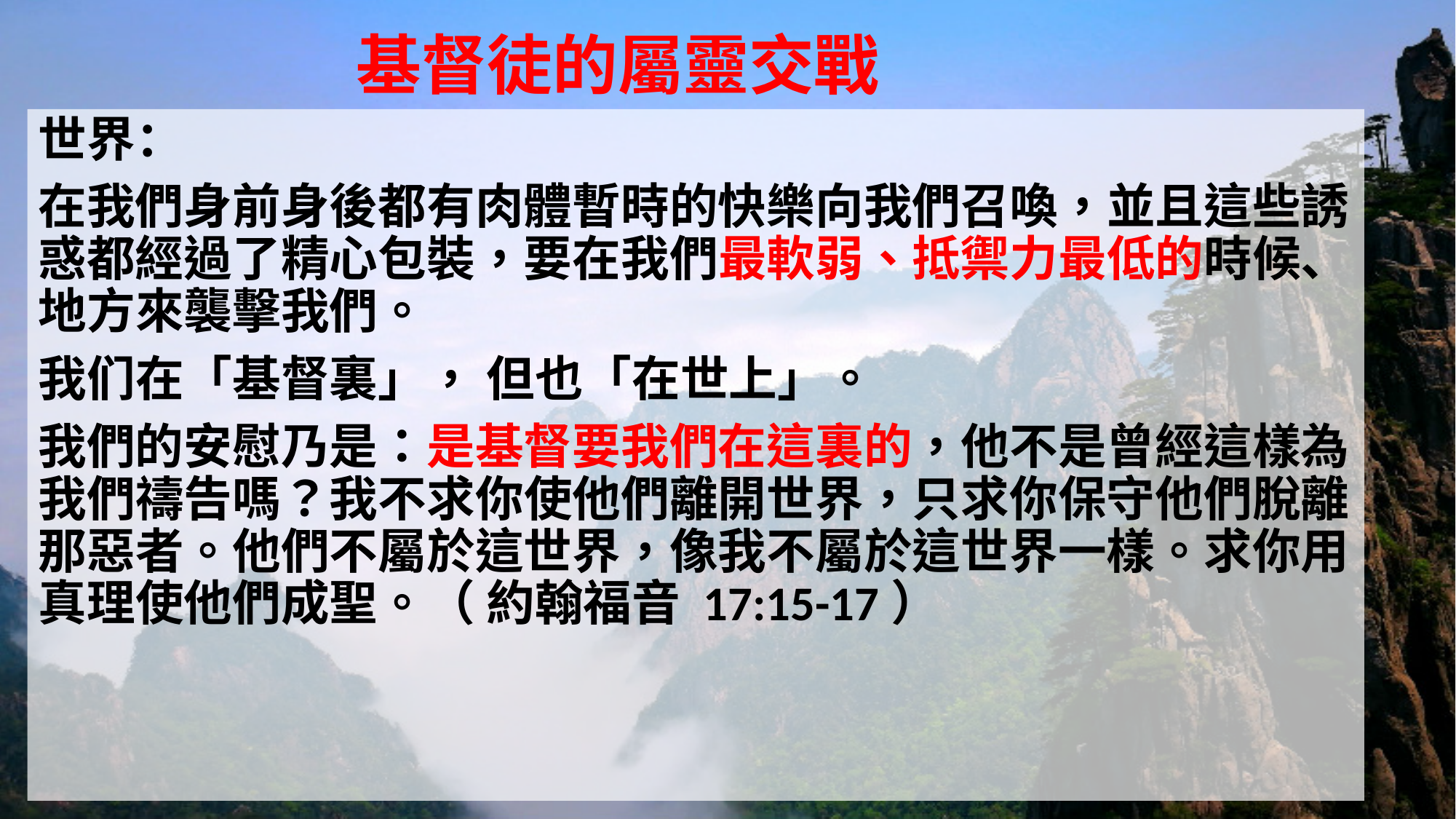

# 基督徒的屬靈交戰
世界：
在我們身前身後都有肉體暫時的快樂向我們召喚，並且這些誘惑都經過了精心包裝，要在我們最軟弱、抵禦力最低的時候、地方來襲擊我們。
我们在「基督裏」， 但也「在世上」。
我們的安慰乃是：是基督要我們在這裏的，他不是曾經這樣為我們禱告嗎？我不求你使他們離開世界，只求你保守他們脫離那惡者。他們不屬於這世界，像我不屬於這世界一樣。求你用真理使他們成聖。（ 約翰福音 17:15-17）